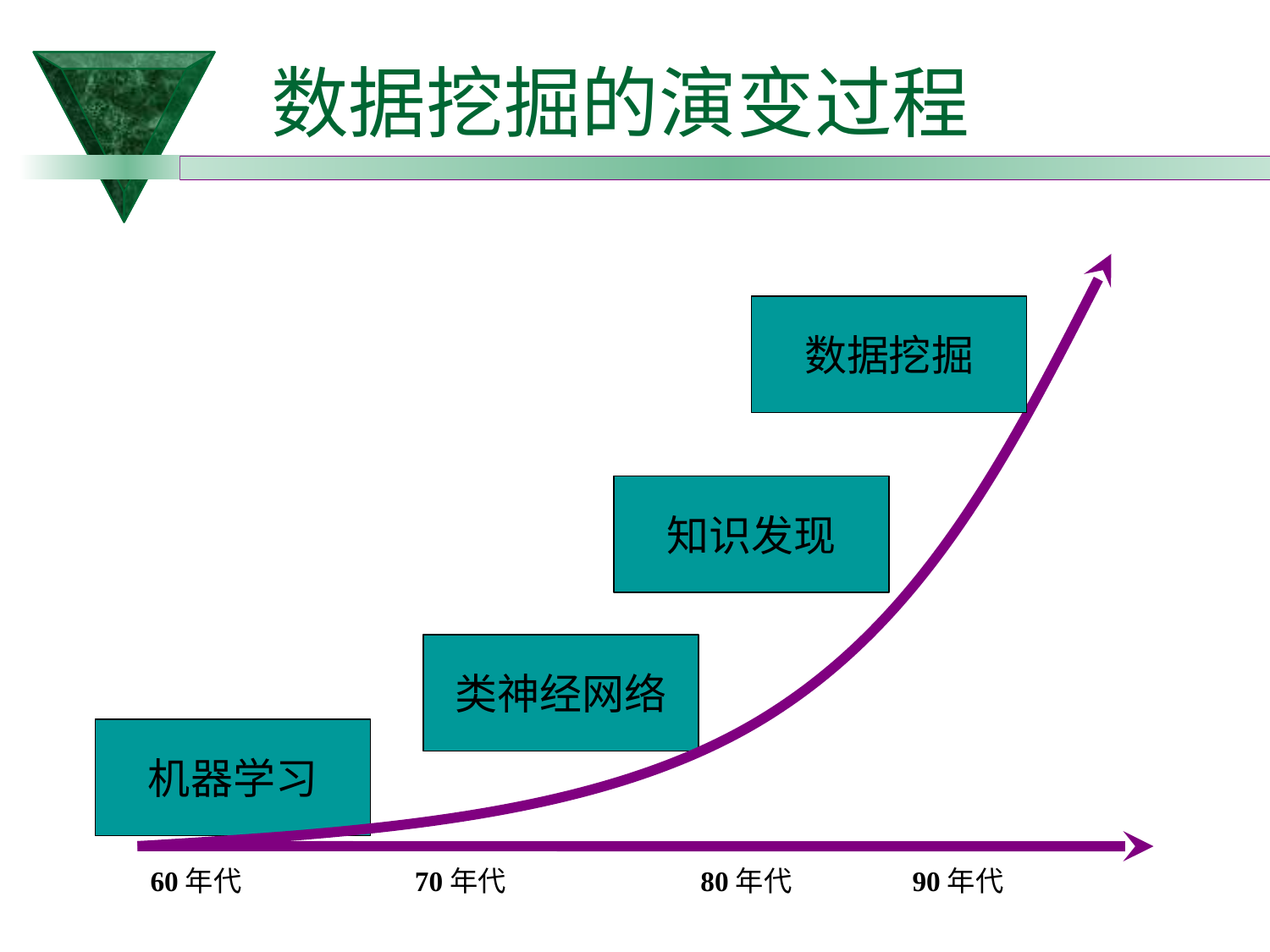

# 数据挖掘的演变过程

数据挖掘

知识发现

类神经网络

机器学习

60年代
70年代
80年代
90年代